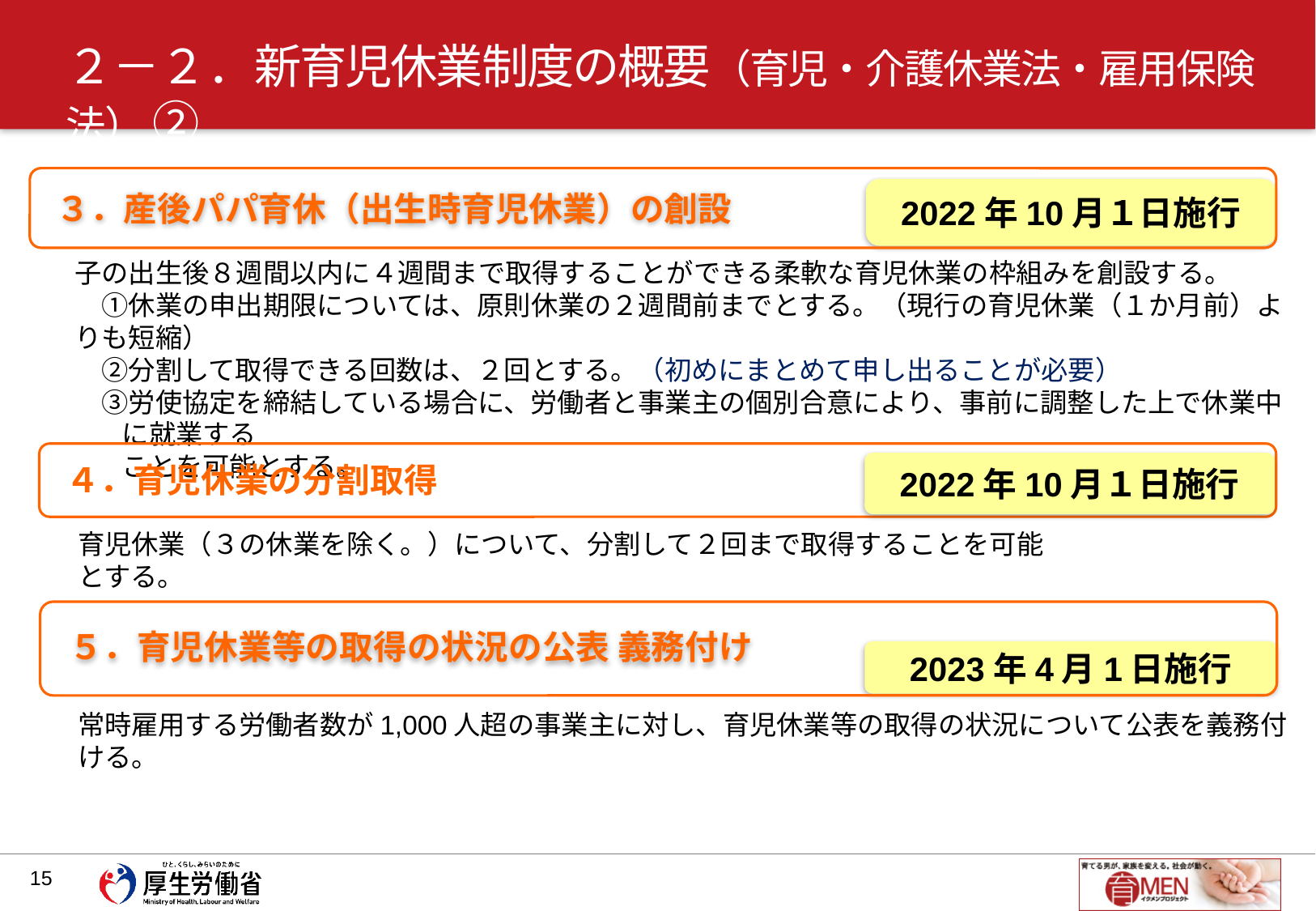

# ２－２．新育児休業制度の概要（育児・介護休業法・雇用保険法） ②
３．産後パパ育休（出生時育児休業）の創設

2022年10月１日施行
子の出生後８週間以内に４週間まで取得することができる柔軟な育児休業の枠組みを創設する。
　①休業の申出期限については、原則休業の２週間前までとする。（現行の育児休業（１か月前）よりも短縮）
　②分割して取得できる回数は、２回とする。（初めにまとめて申し出ることが必要）
　③労使協定を締結している場合に、労働者と事業主の個別合意により、事前に調整した上で休業中に就業する
ことを可能とする。

４．育児休業の分割取得
2022年10月１日施行
育児休業（３の休業を除く。）について、分割して２回まで取得することを可能とする。

５．育児休業等の取得の状況の公表 義務付け
2023年4月1日施行
常時雇用する労働者数が1,000人超の事業主に対し、育児休業等の取得の状況について公表を義務付ける。
15